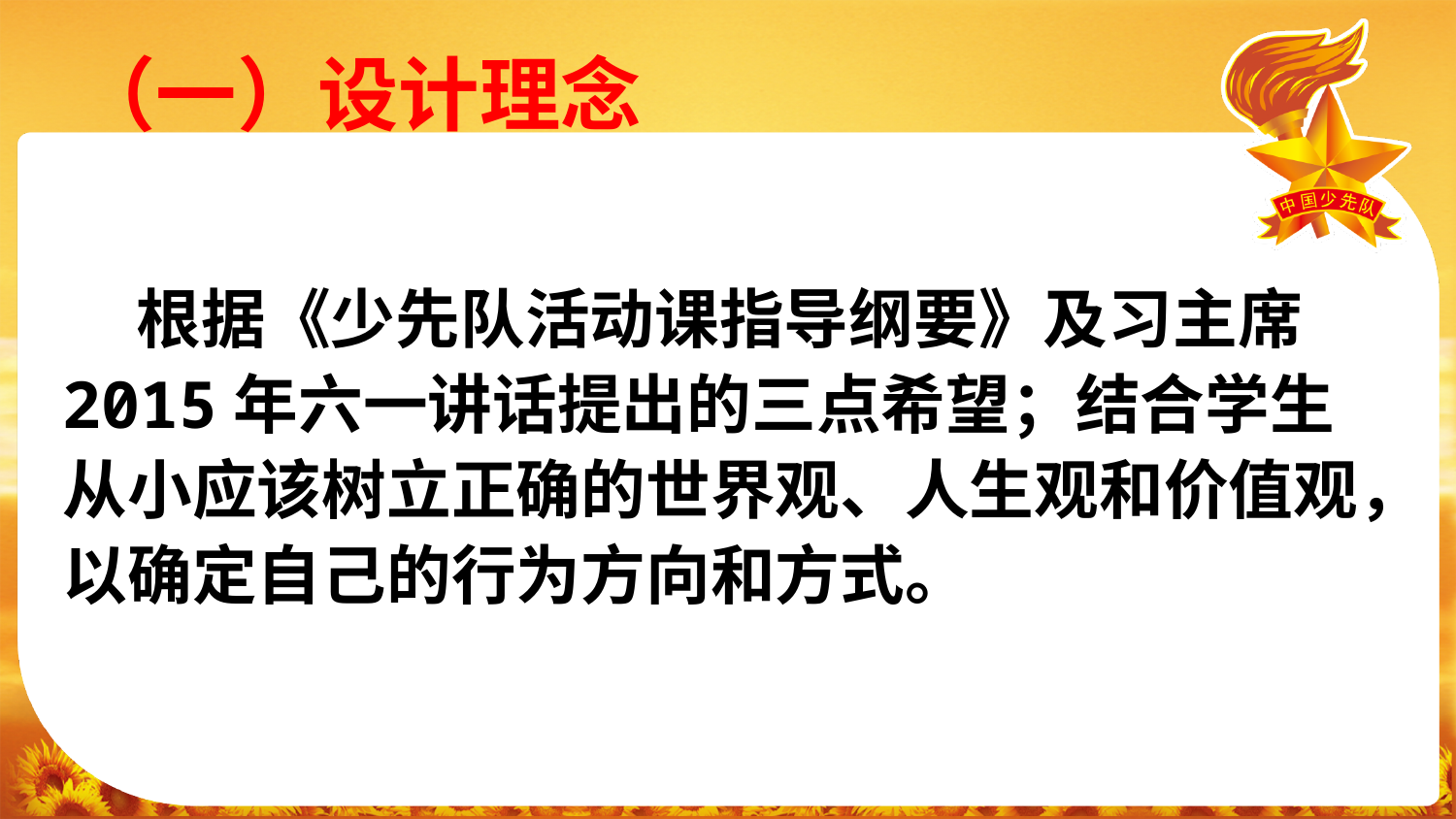

（一）设计理念
    根据《少先队活动课指导纲要》及习主席2015年六一讲话提出的三点希望；结合学生从小应该树立正确的世界观、人生观和价值观，以确定自己的行为方向和方式。